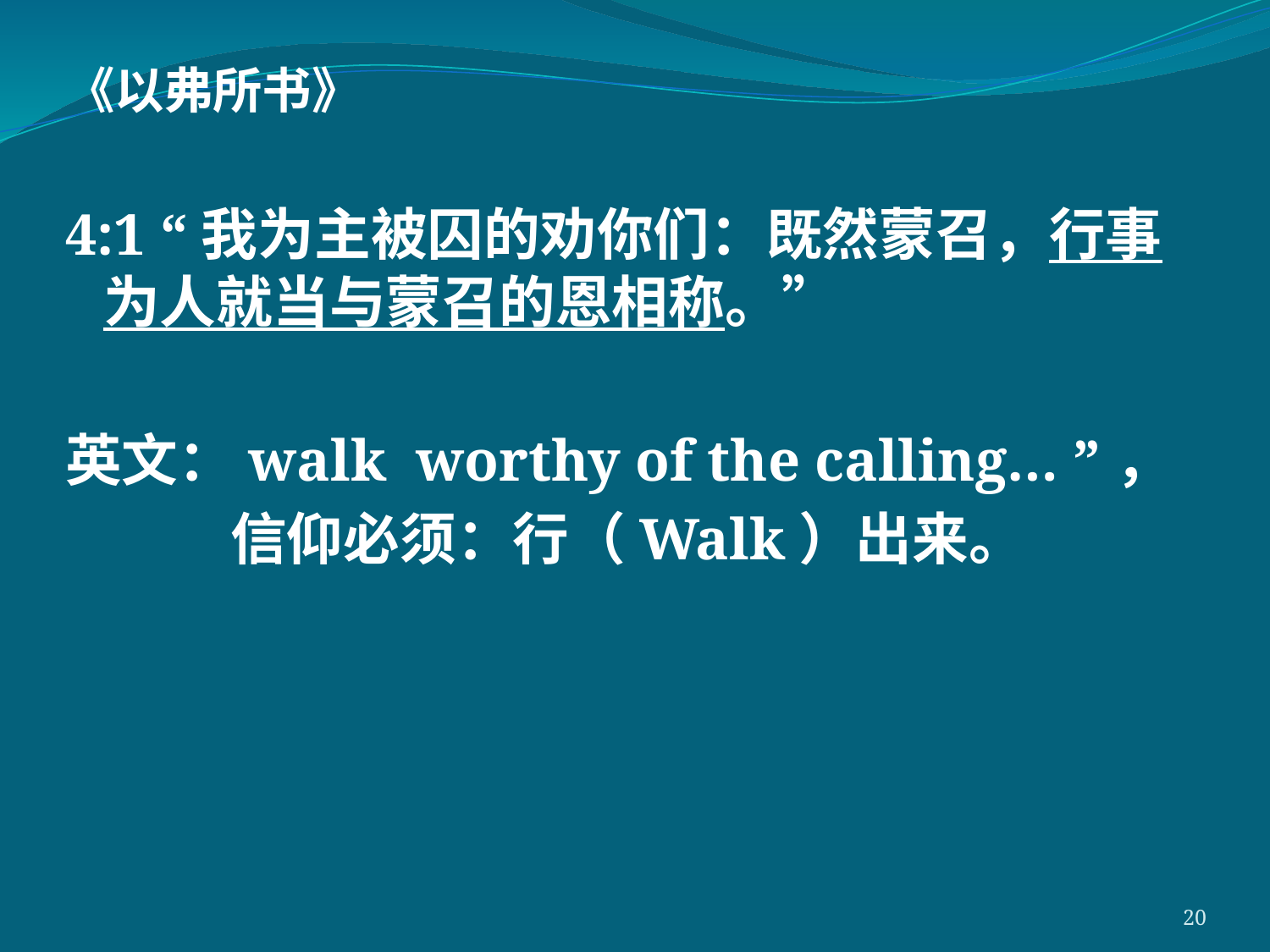

《以弗所书》

4:1 “我为主被囚的劝你们：既然蒙召，行事为人就当与蒙召的恩相称。”

英文：walk  worthy of the calling… ”，
		信仰必须：行（Walk）出来。

20